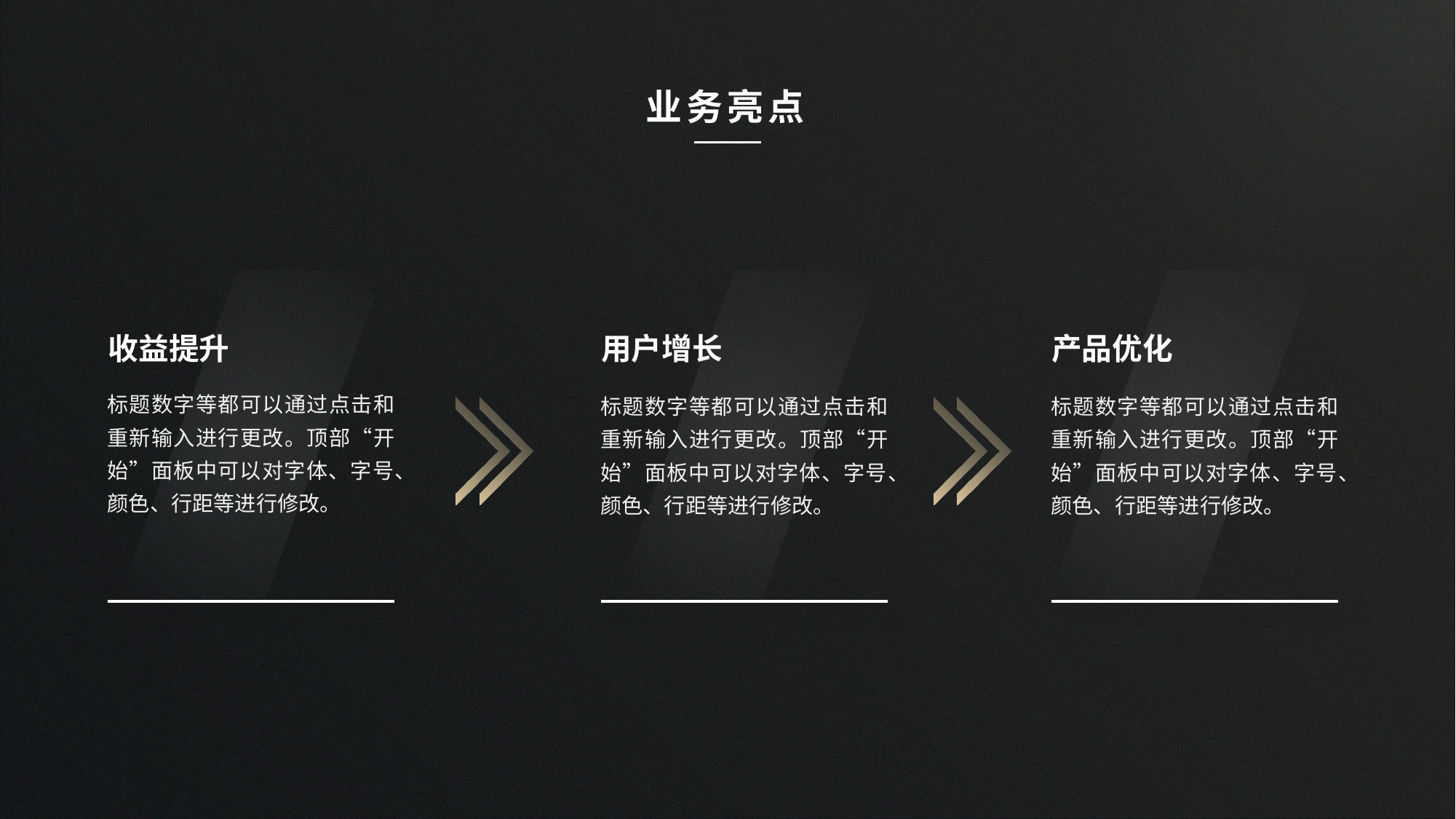

业务亮点

收益提升
用户增长
产品优化
标题数字等都可以通过点击和重新输入进行更改。顶部“开始”面板中可以对字体、字号、颜色、行距等进行修改。
标题数字等都可以通过点击和重新输入进行更改。顶部“开始”面板中可以对字体、字号、颜色、行距等进行修改。
标题数字等都可以通过点击和重新输入进行更改。顶部“开始”面板中可以对字体、字号、颜色、行距等进行修改。